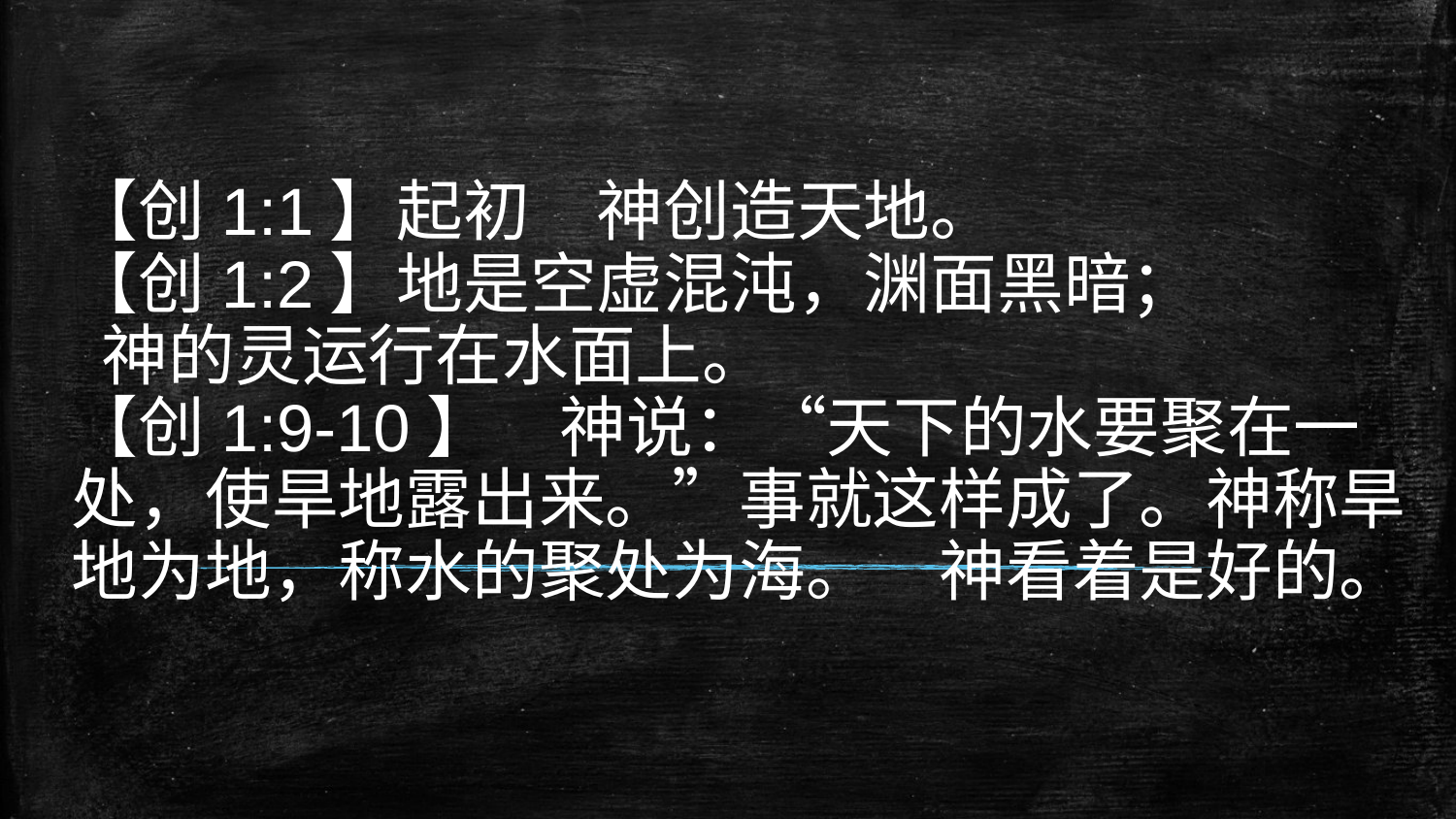

# 【创1:1】起初　神创造天地。 【创1:2】地是空虚混沌，渊面黑暗；　 神的灵运行在水面上。 【创1:9-10】　神说：“天下的水要聚在一处，使旱地露出来。”事就这样成了。神称旱地为地，称水的聚处为海。　神看着是好的。